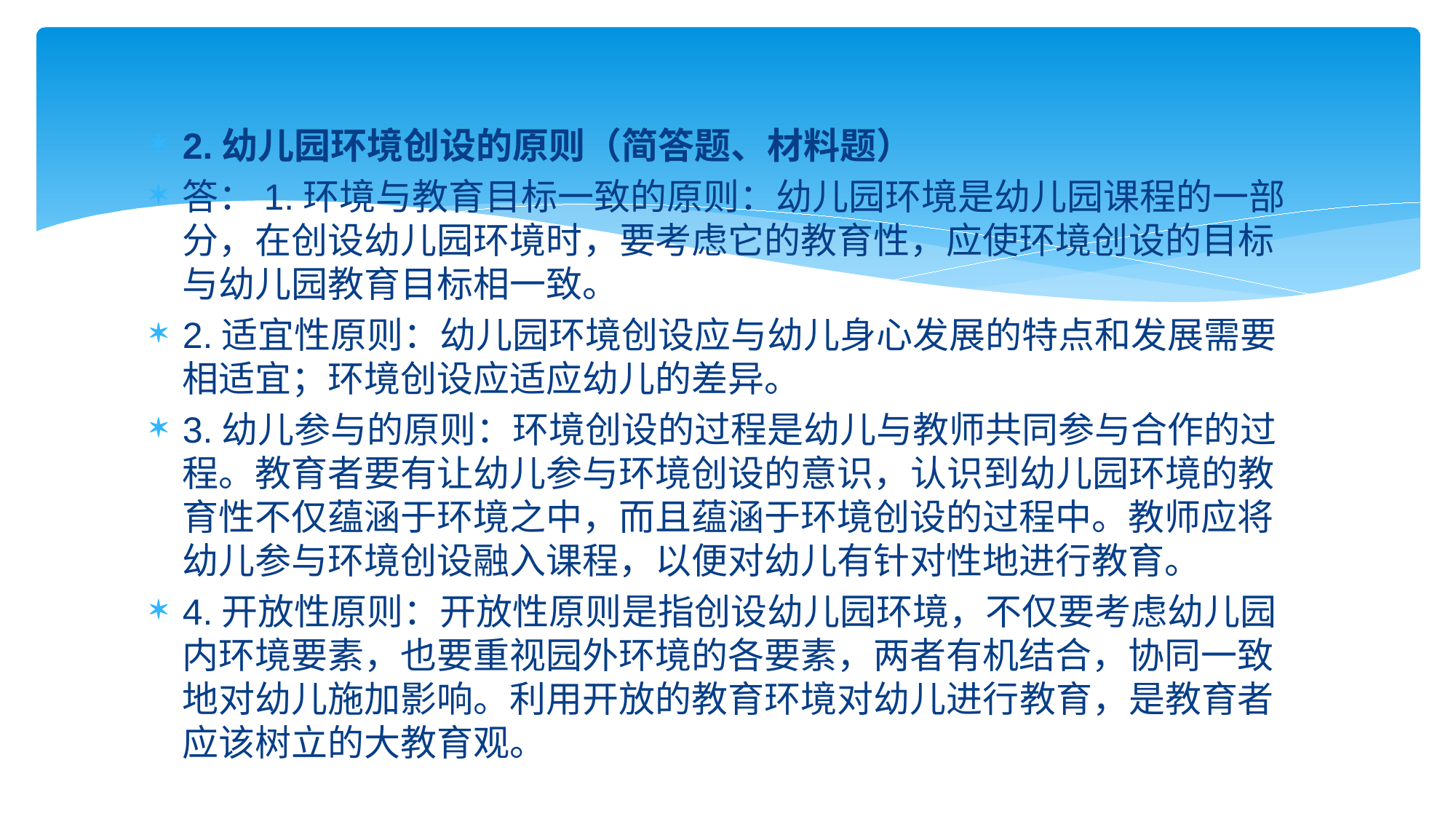

2.幼儿园环境创设的原则（简答题、材料题）
答：1.环境与教育目标一致的原则：幼儿园环境是幼儿园课程的一部分，在创设幼儿园环境时，要考虑它的教育性，应使环境创设的目标与幼儿园教育目标相一致。
2.适宜性原则：幼儿园环境创设应与幼儿身心发展的特点和发展需要相适宜；环境创设应适应幼儿的差异。
3.幼儿参与的原则：环境创设的过程是幼儿与教师共同参与合作的过程。教育者要有让幼儿参与环境创设的意识，认识到幼儿园环境的教育性不仅蕴涵于环境之中，而且蕴涵于环境创设的过程中。教师应将幼儿参与环境创设融入课程，以便对幼儿有针对性地进行教育。
4.开放性原则：开放性原则是指创设幼儿园环境，不仅要考虑幼儿园内环境要素，也要重视园外环境的各要素，两者有机结合，协同一致地对幼儿施加影响。利用开放的教育环境对幼儿进行教育，是教育者应该树立的大教育观。